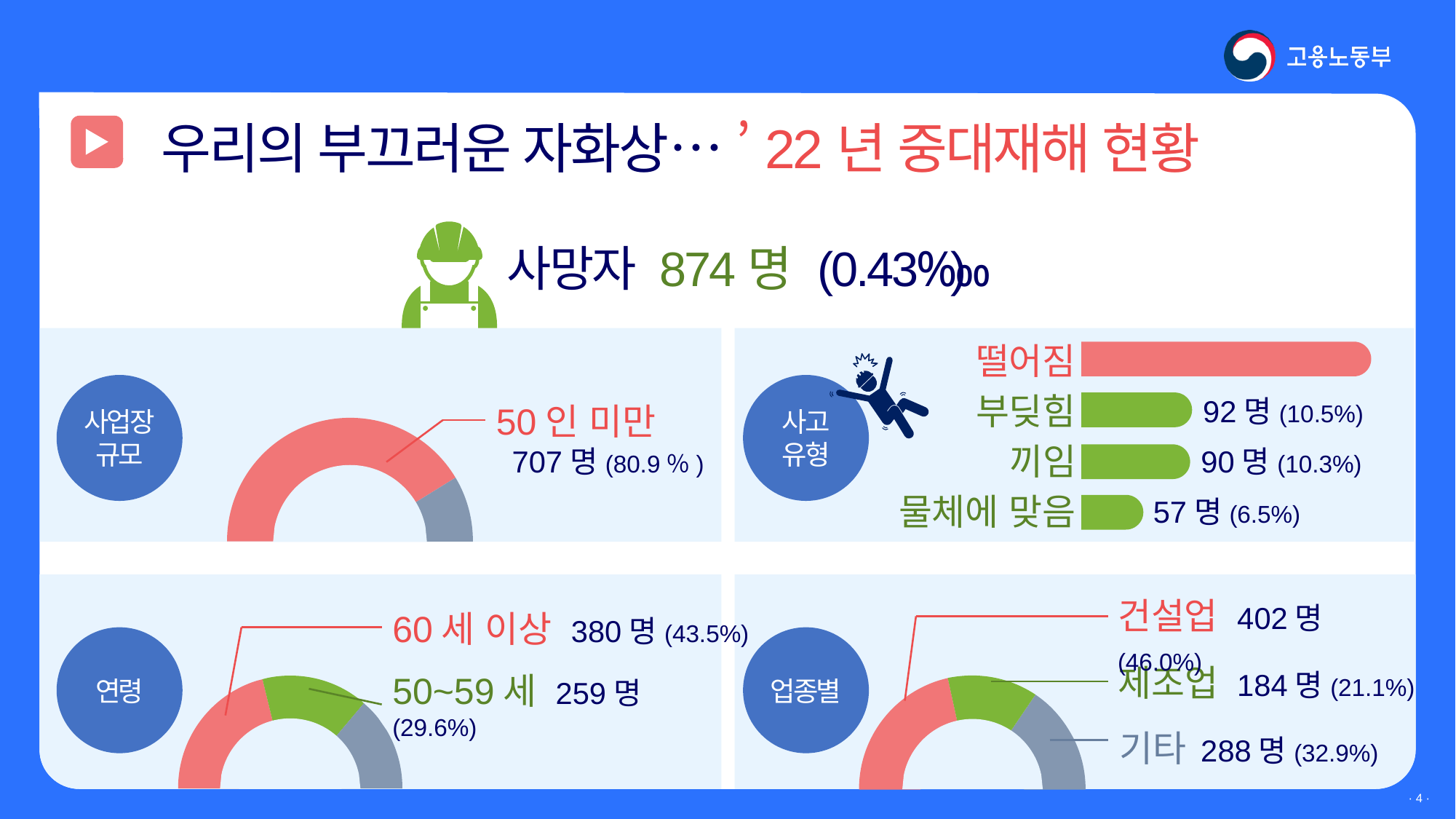

Ⅰ. 위험성평가, 왜 해야 하는가?
우리의 부끄러운 자화상… ’22년 중대재해 현황

사망자 874명 (0.43‱)

떨어짐
322명(36.8%)

사고
유형

사업장
규모
부딪힘
92명(10.5%)
50인 미만
 707명(80.9％)

끼임
90명(10.3%)

물체에 맞음
57명(6.5%)

건설업 402명(46.0%)
60세 이상 380명(43.5%)

연령

업종별
제조업 184명(21.1%)
50~59세 259명(29.6%)

기타 288명(32.9%)
· 4 ·